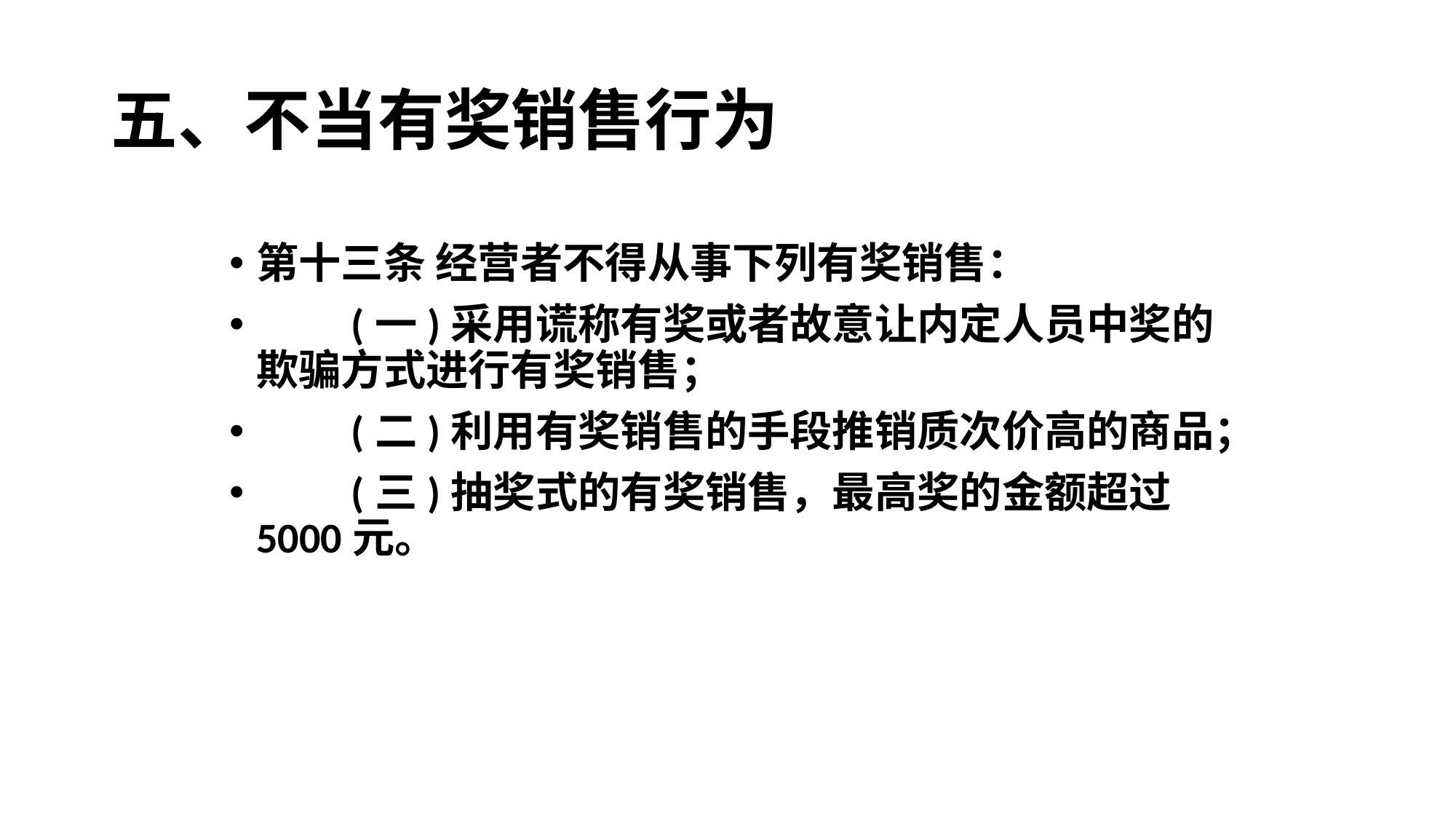

# 五、不当有奖销售行为
第十三条 经营者不得从事下列有奖销售：
　　(一)采用谎称有奖或者故意让内定人员中奖的欺骗方式进行有奖销售；
　　(二)利用有奖销售的手段推销质次价高的商品；
　　(三)抽奖式的有奖销售，最高奖的金额超过5000元。